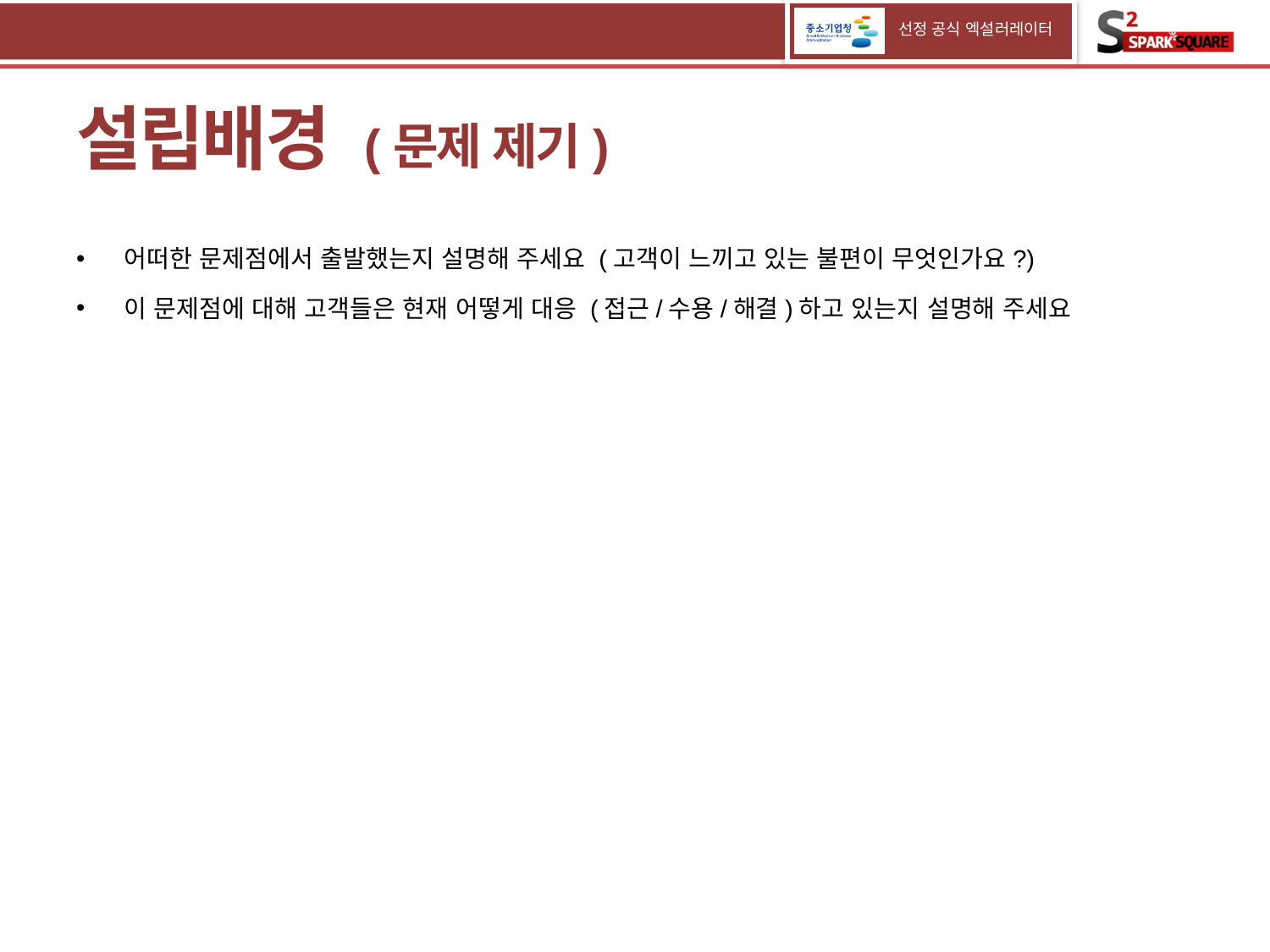

# 설립배경 (문제 제기)
어떠한 문제점에서 출발했는지 설명해 주세요 (고객이 느끼고 있는 불편이 무엇인가요?)
이 문제점에 대해 고객들은 현재 어떻게 대응 (접근/수용/해결)하고 있는지 설명해 주세요